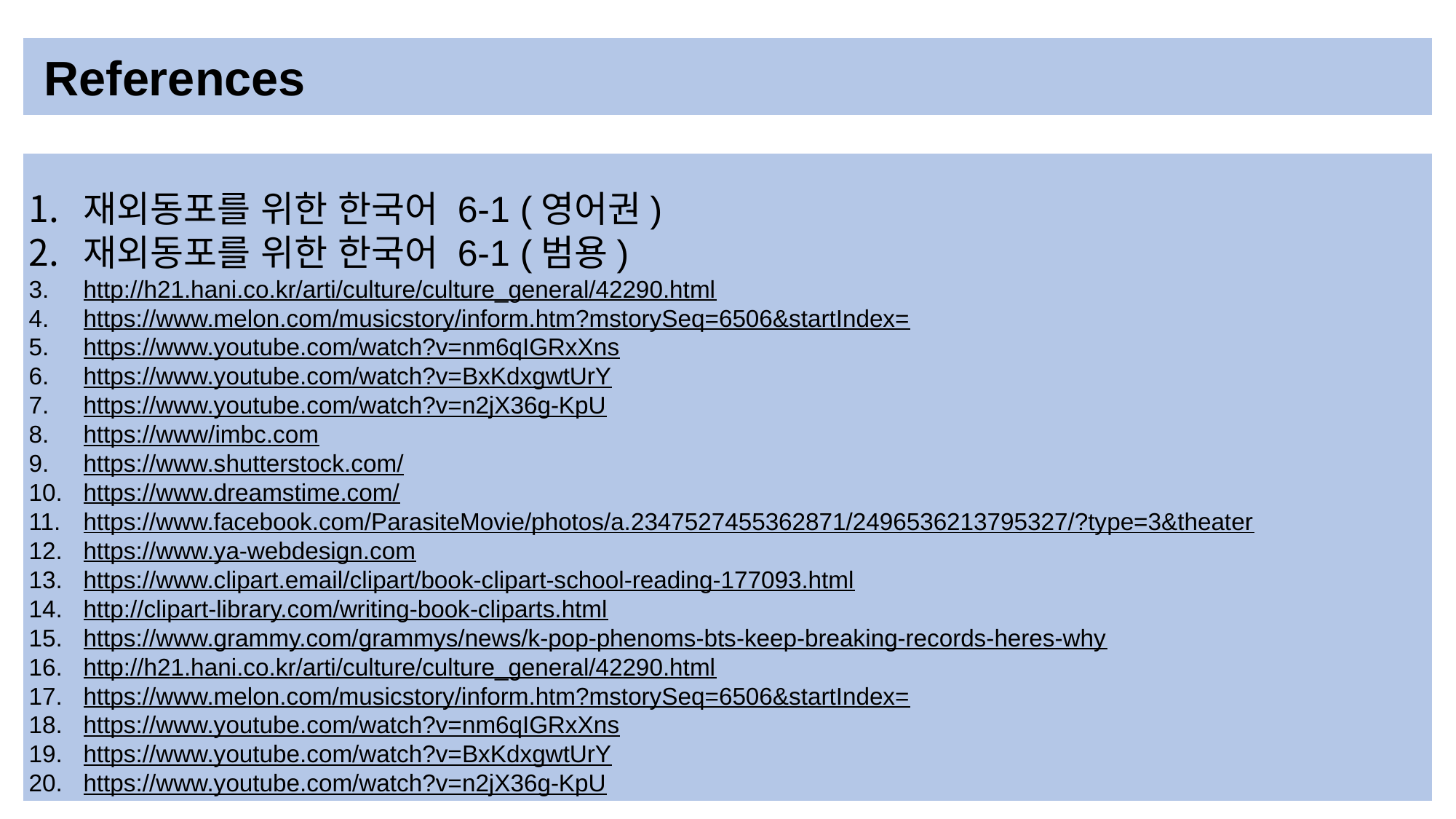

References

재외동포를 위한 한국어 6-1 (영어권)
재외동포를 위한 한국어 6-1 (범용)
http://h21.hani.co.kr/arti/culture/culture_general/42290.html
https://www.melon.com/musicstory/inform.htm?mstorySeq=6506&startIndex=
https://www.youtube.com/watch?v=nm6qIGRxXns
https://www.youtube.com/watch?v=BxKdxgwtUrY
https://www.youtube.com/watch?v=n2jX36g-KpU
https://www/imbc.com
https://www.shutterstock.com/
https://www.dreamstime.com/
https://www.facebook.com/ParasiteMovie/photos/a.2347527455362871/2496536213795327/?type=3&theater
https://www.ya-webdesign.com
https://www.clipart.email/clipart/book-clipart-school-reading-177093.html
http://clipart-library.com/writing-book-cliparts.html
https://www.grammy.com/grammys/news/k-pop-phenoms-bts-keep-breaking-records-heres-why
http://h21.hani.co.kr/arti/culture/culture_general/42290.html
https://www.melon.com/musicstory/inform.htm?mstorySeq=6506&startIndex=
https://www.youtube.com/watch?v=nm6qIGRxXns
https://www.youtube.com/watch?v=BxKdxgwtUrY
https://www.youtube.com/watch?v=n2jX36g-KpU